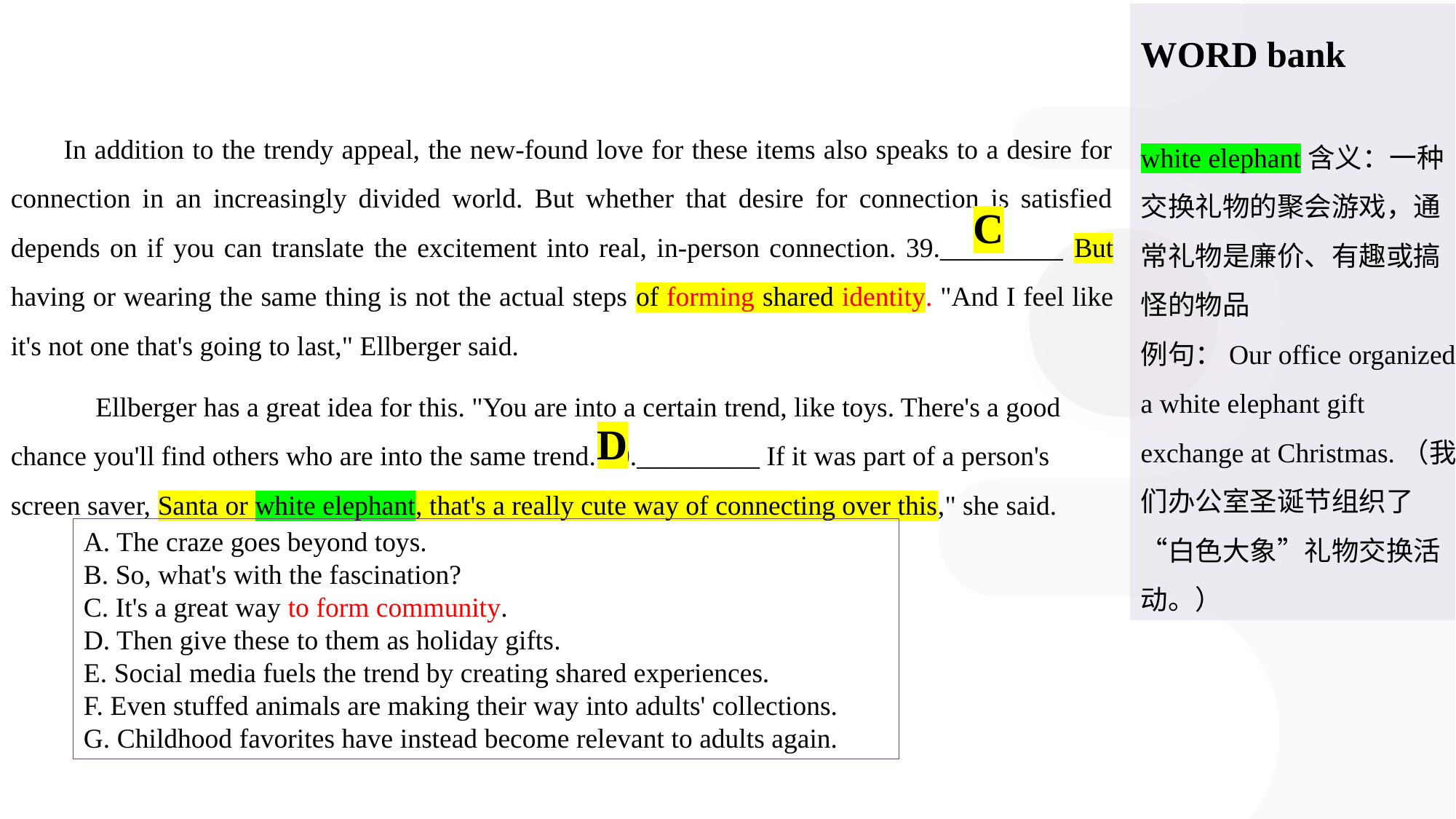

WORD bank

white elephant含义：一种交换礼物的聚会游戏，通常礼物是廉价、有趣或搞怪的物品
例句：Our office organized a white elephant gift exchange at Christmas.（我们办公室圣诞节组织了“白色大象”礼物交换活动。）
  In addition to the trendy appeal, the new-found love for these items also speaks to a desire for connection in an increasingly divided world. But whether that desire for connection is satisfied depends on if you can translate the excitement into real, in-person connection. 39._________ But having or wearing the same thing is not the actual steps of forming shared identity. "And I feel like it's not one that's going to last," Ellberger said.
       Ellberger has a great idea for this. "You are into a certain trend, like toys. There's a good chance you'll find others who are into the same trend. 40._________ If it was part of a person's screen saver, Santa or white elephant, that's a really cute way of connecting over this," she said.
C
D
A. The craze goes beyond toys.
B. So, what's with the fascination?
C. It's a great way to form community.
D. Then give these to them as holiday gifts.
E. Social media fuels the trend by creating shared experiences.
F. Even stuffed animals are making their way into adults' collections.
G. Childhood favorites have instead become relevant to adults again.